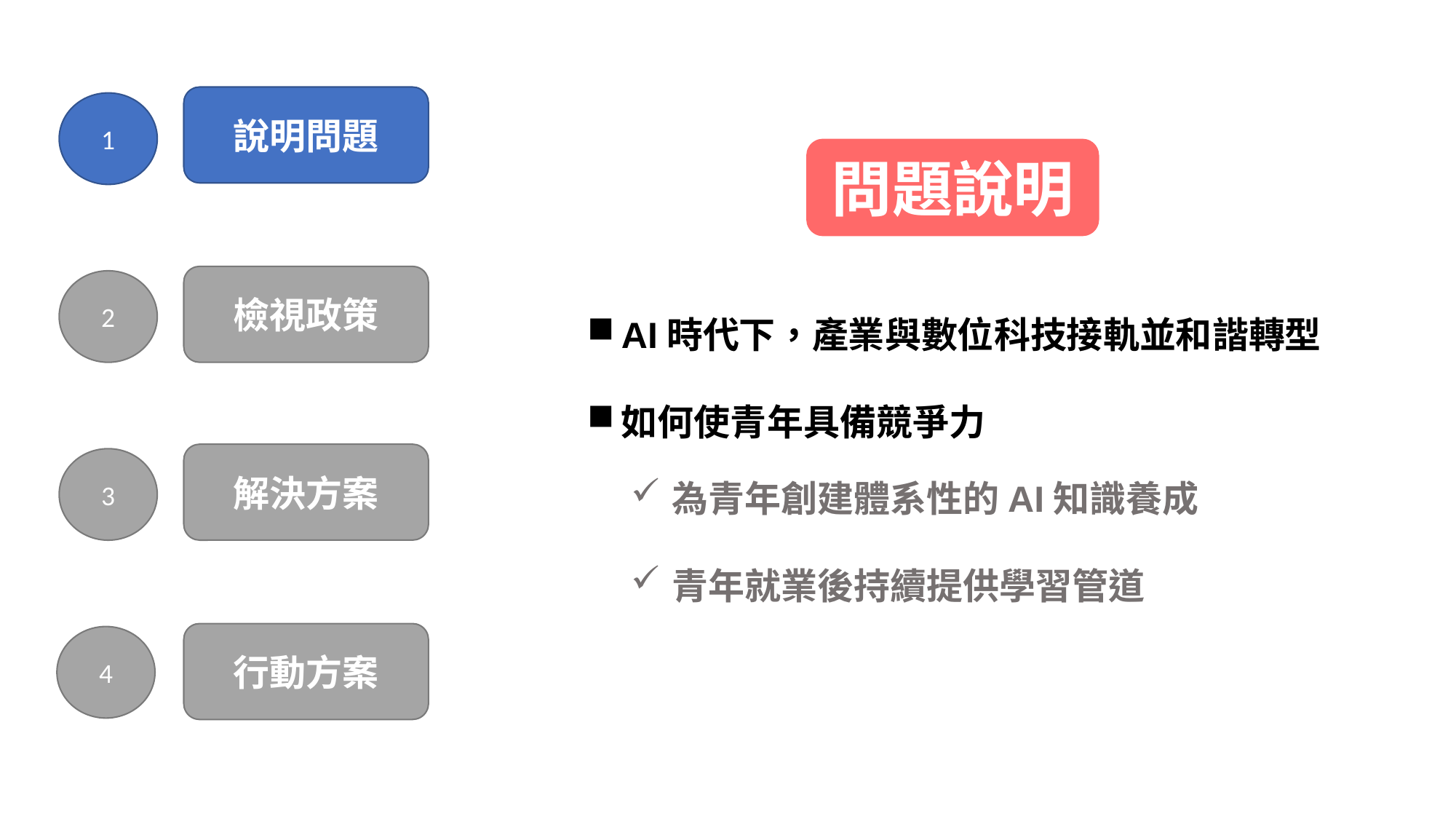

說明問題

1

檢視政策

2

解決方案

3

行動方案

4
問題說明
AI時代下，產業與數位科技接軌並和諧轉型

如何使青年具備競爭力

為青年創建體系性的AI知識養成

青年就業後持續提供學習管道